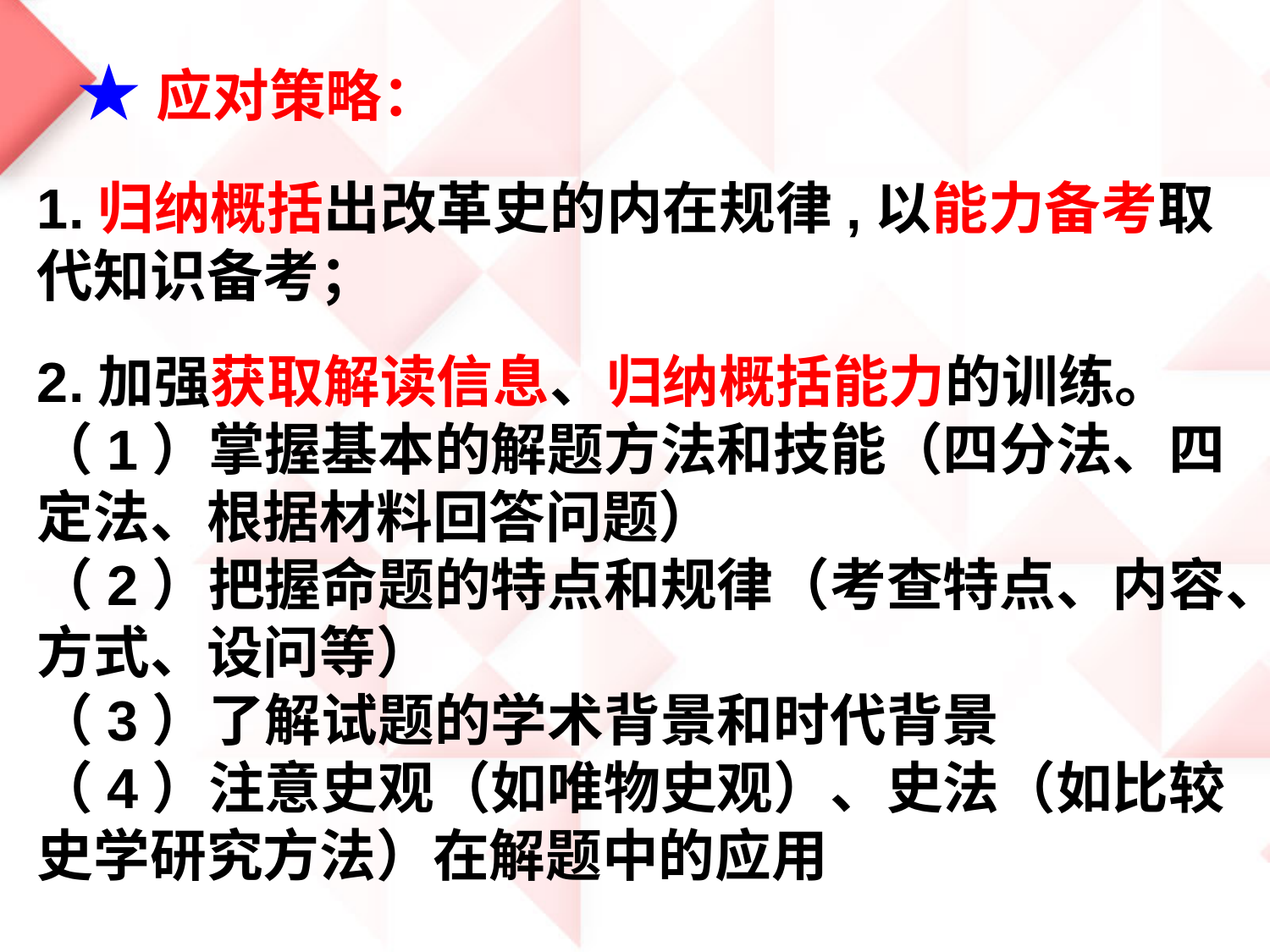

★应对策略：
1.归纳概括出改革史的内在规律,以能力备考取代知识备考；
2.加强获取解读信息、归纳概括能力的训练。
（1）掌握基本的解题方法和技能（四分法、四定法、根据材料回答问题）
（2）把握命题的特点和规律（考查特点、内容、方式、设问等）
（3）了解试题的学术背景和时代背景
（4）注意史观（如唯物史观）、史法（如比较史学研究方法）在解题中的应用